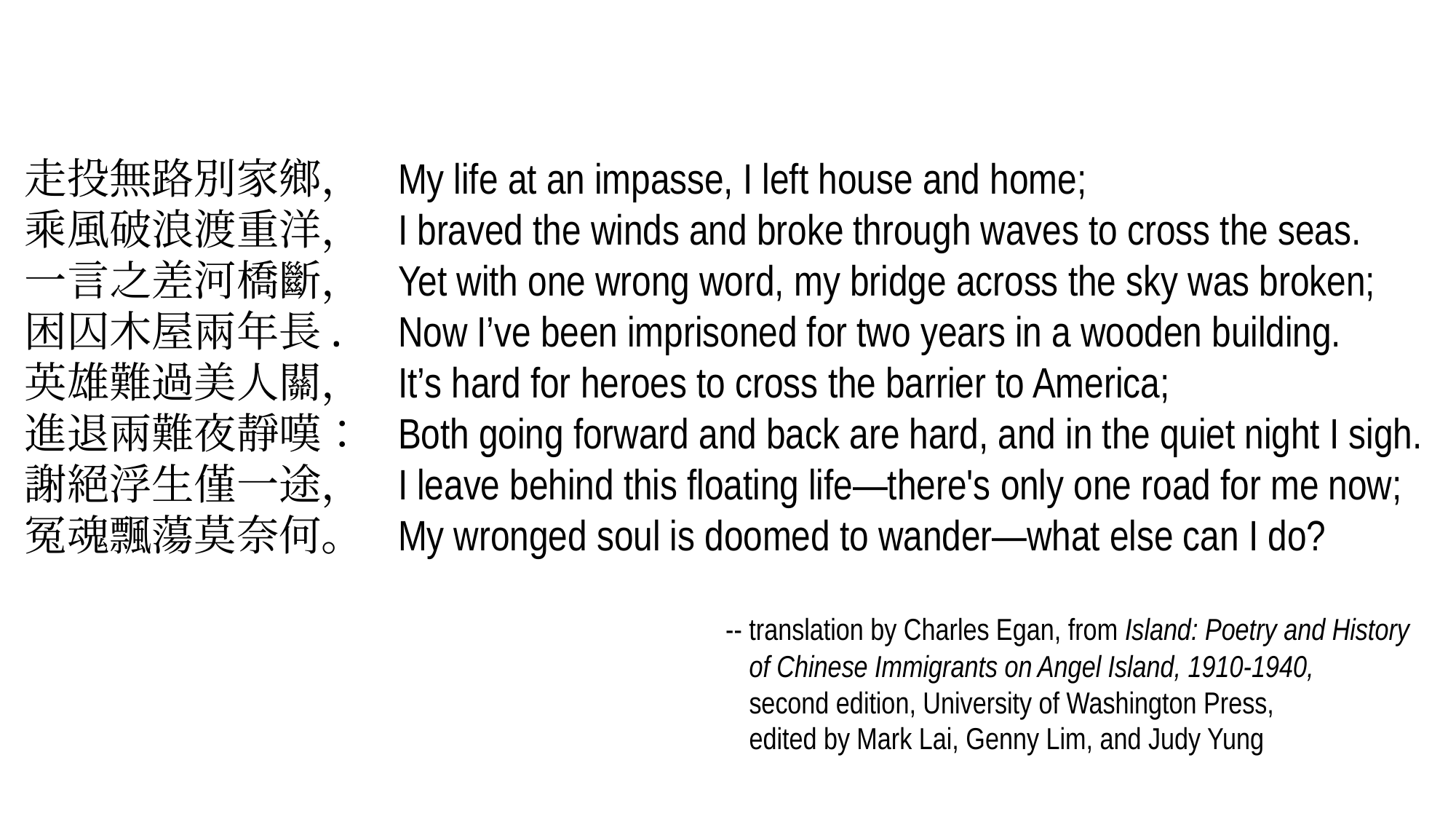

走投無路別家鄉，
乘風破浪渡重洋，
一言之差河橋斷，
困囚木屋兩年長.
英雄難過美人關，
進退兩難夜靜嘆：
謝絕浮生僅一途，
冤魂飄蕩莫奈何。
My life at an impasse, I left house and home;
I braved the winds and broke through waves to cross the seas.
Yet with one wrong word, my bridge across the sky was broken;
Now I’ve been imprisoned for two years in a wooden building.
It’s hard for heroes to cross the barrier to America;
Both going forward and back are hard, and in the quiet night I sigh.
I leave behind this floating life—there's only one road for me now;
My wronged soul is doomed to wander—what else can I do?

-- translation by Charles Egan, from Island: Poetry and History
-- of Chinese Immigrants on Angel Island, 1910-1940,
-- second edition, University of Washington Press,
-- edited by Mark Lai, Genny Lim, and Judy Yung